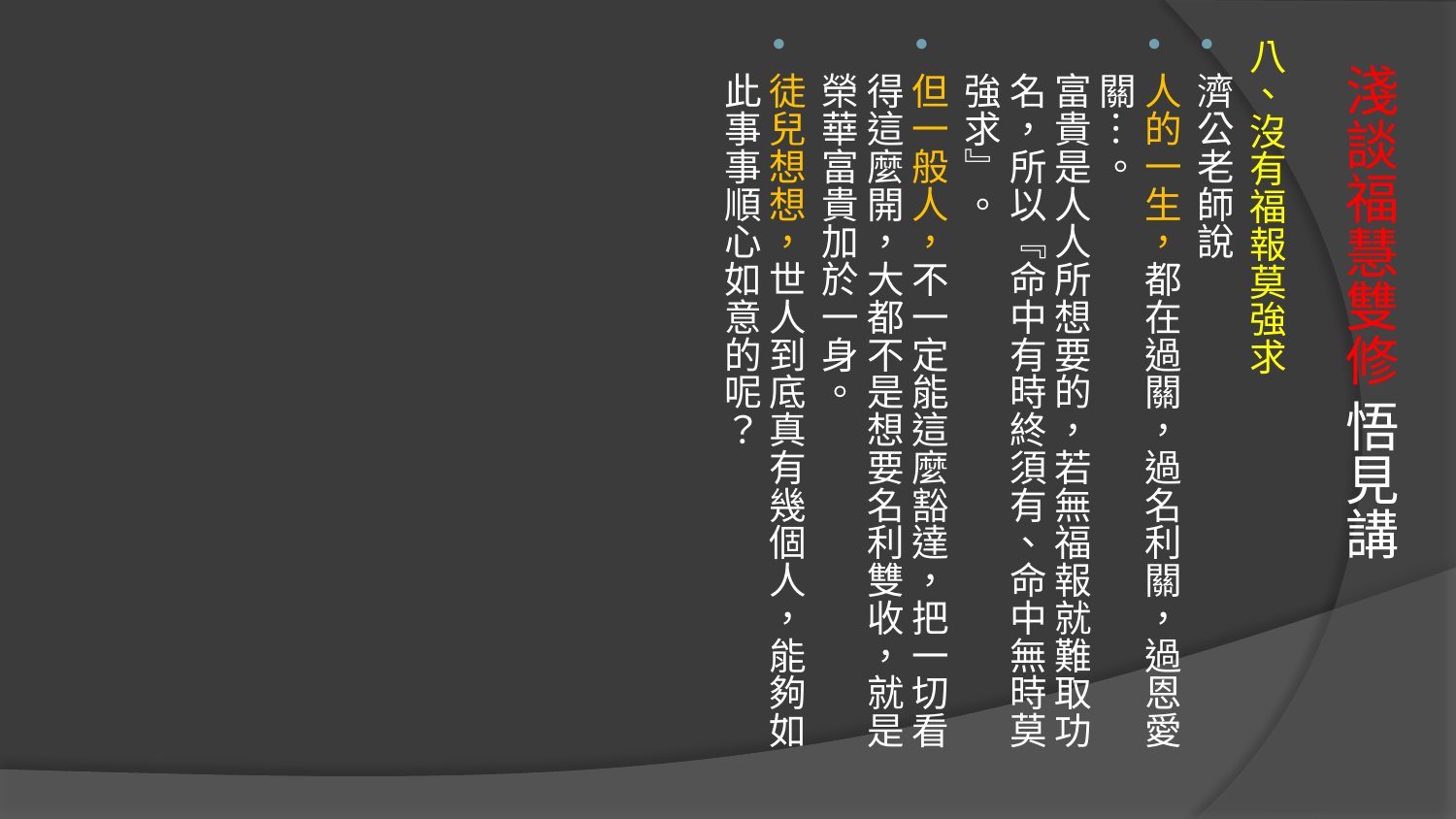

八、沒有福報莫強求
濟公老師說
人的一生，都在過關，過名利關，過恩愛關…。
富貴是人人所想要的，若無福報就難取功名，所以『命中有時終須有、命中無時莫強求』。
但一般人，不一定能這麼豁達，把一切看得這麼開，大都不是想要名利雙收，就是榮華富貴加於一身。
徒兒想想，世人到底真有幾個人，能夠如此事事順心如意的呢？

# 淺談福慧雙修 悟見講